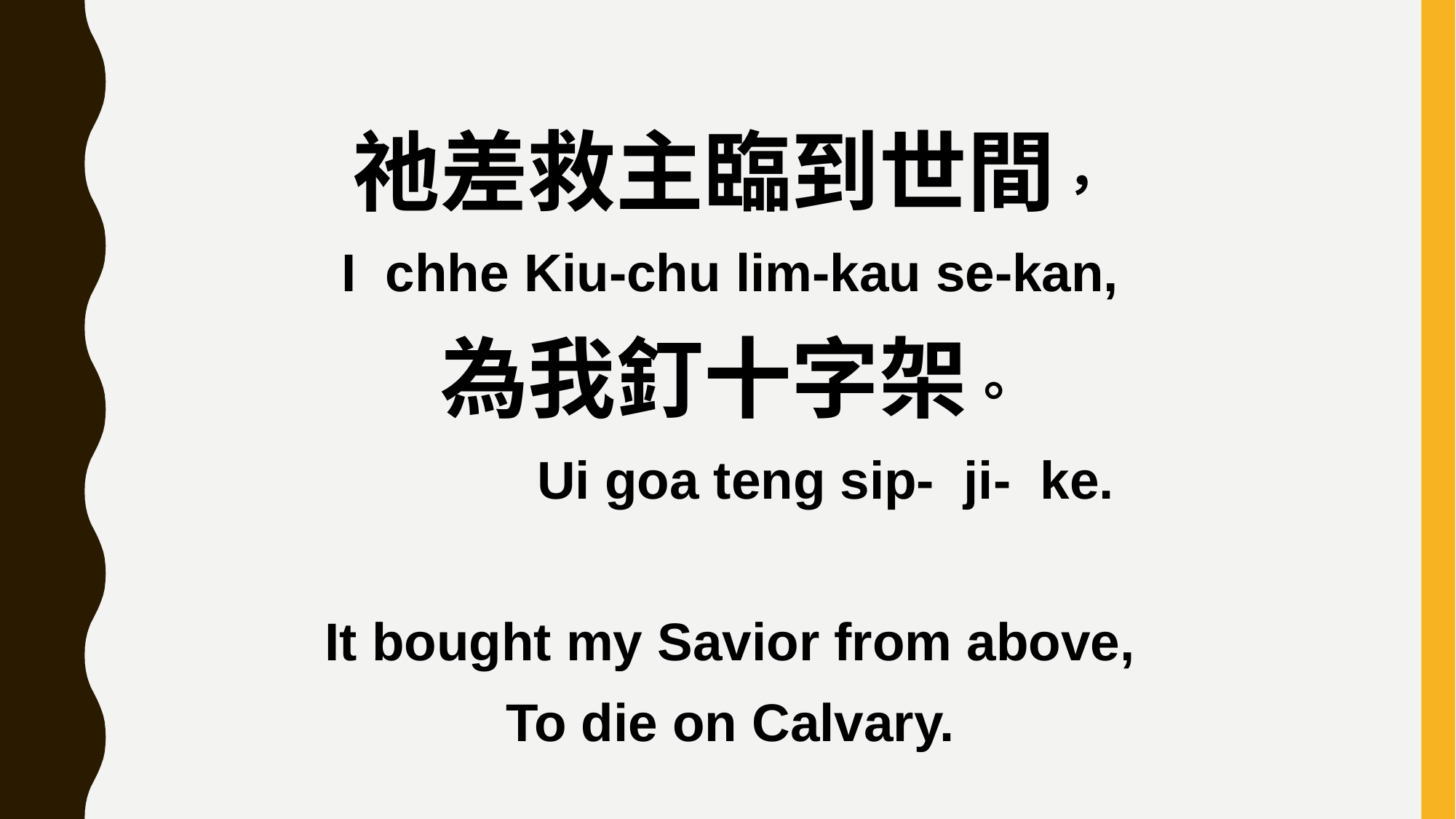

祂差救主臨到世間，
I  chhe Kiu-chu lim-kau se-kan,
為我釘十字架。
                       Ui goa teng sip-  ji-  ke.

It bought my Savior from above,
To die on Calvary.